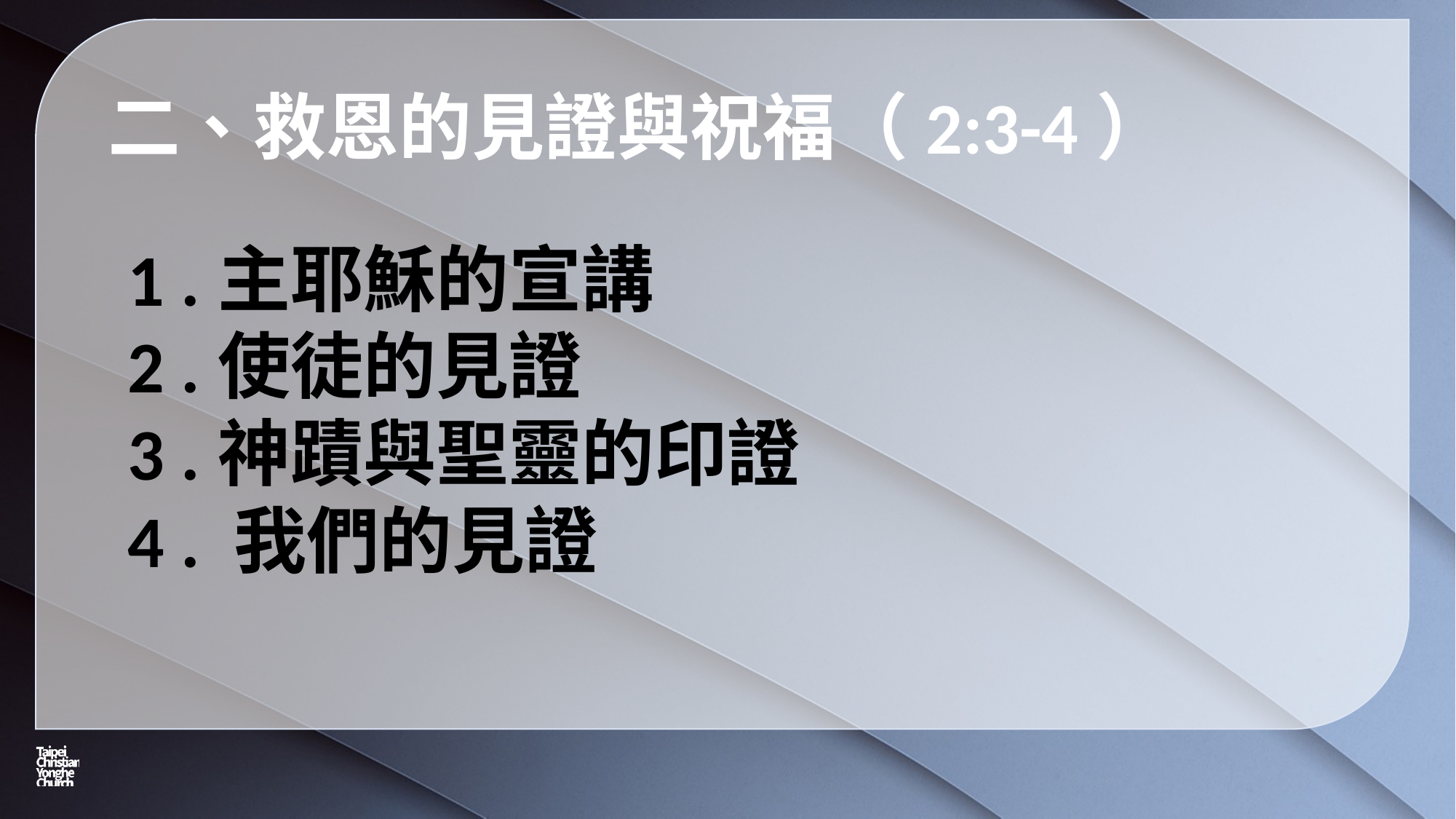

二、救恩的見證與祝福（2:3-4）
1 .主耶穌的宣講
2 .使徒的見證
3 .神蹟與聖靈的印證
4 . 我們的見證